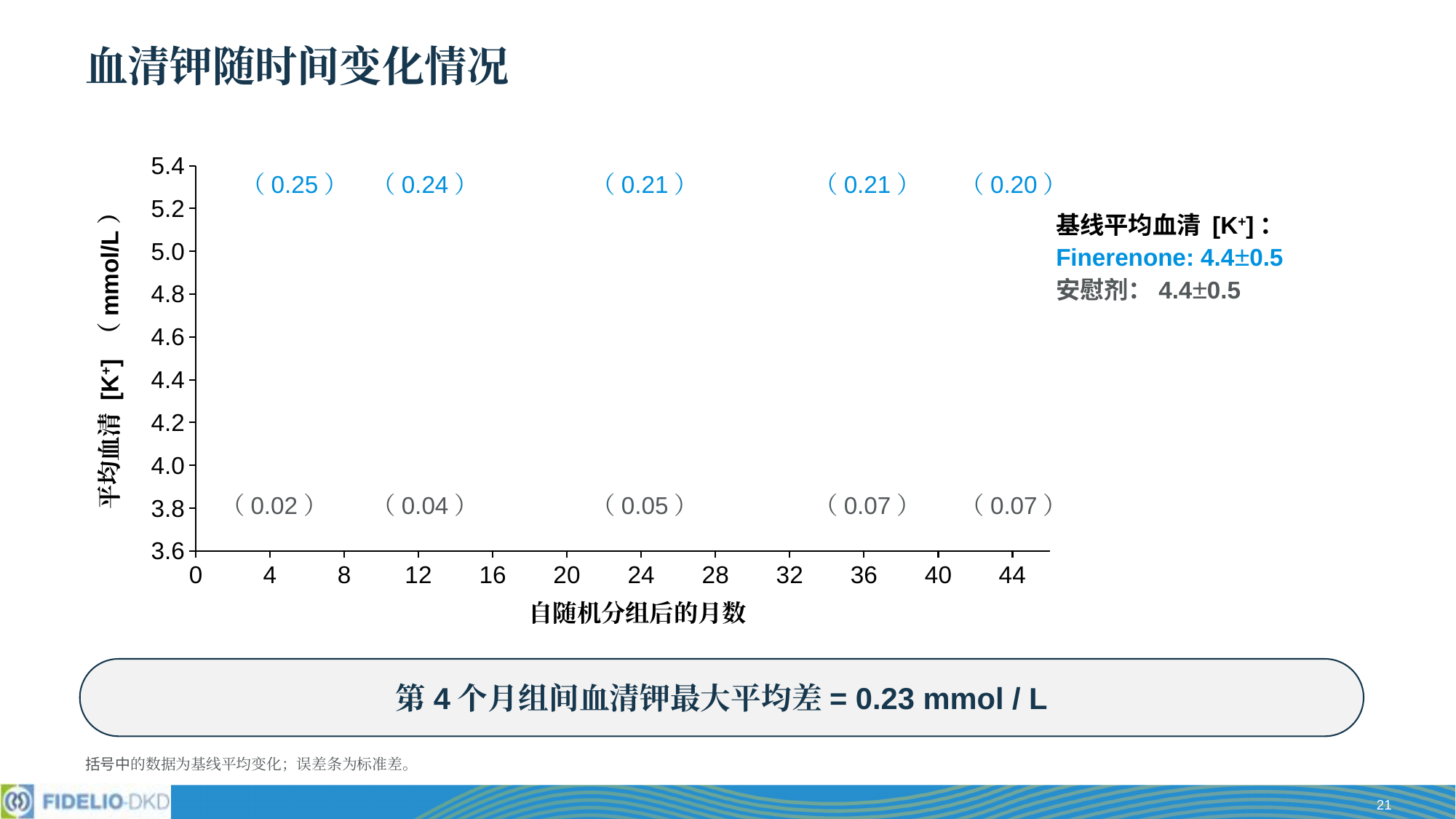

# 血清钾随时间变化情况

### Chart

| Category | Finerenone | Placebo |
|---|---|---|
（0.25）
（0.24）
（0.21）
（0.21）
（0.20）
基线平均血清 [K+]：
Finerenone: 4.4±0.5
安慰剂：4.4±0.5
平均血清 [K+] （mmol/L）
（0.02）
（0.04）
（0.05）
（0.07）
（0.07）
自随机分组后的月数
第4个月组间血清钾最大平均差= 0.23 mmol / L
括号中的数据为基线平均变化；误差条为标准差。